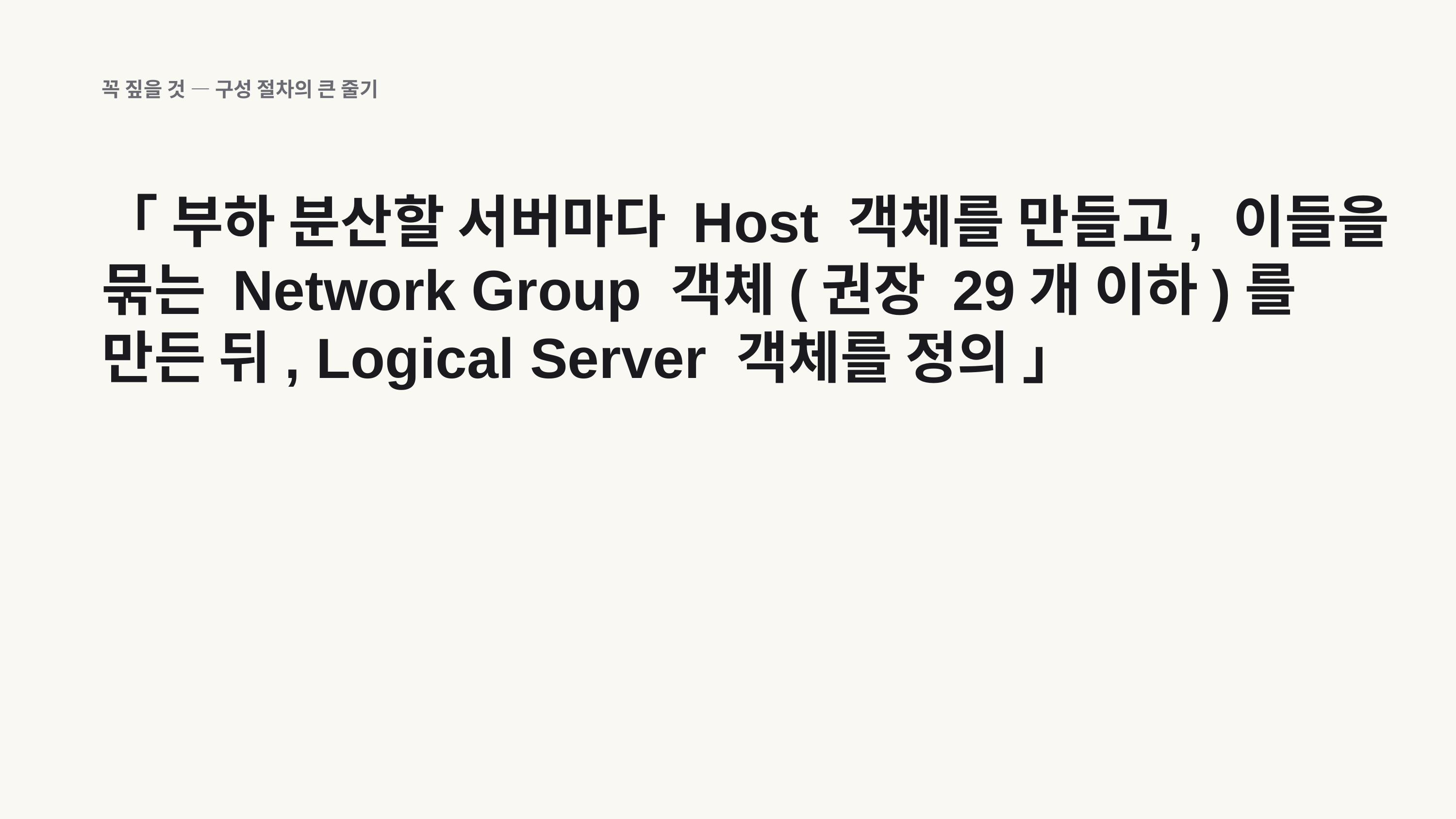

꼭 짚을 것 — 구성 절차의 큰 줄기
「 부하 분산할 서버마다 Host 객체를 만들고, 이들을 묶는 Network Group 객체(권장 29개 이하)를 만든 뒤, Logical Server 객체를 정의 」